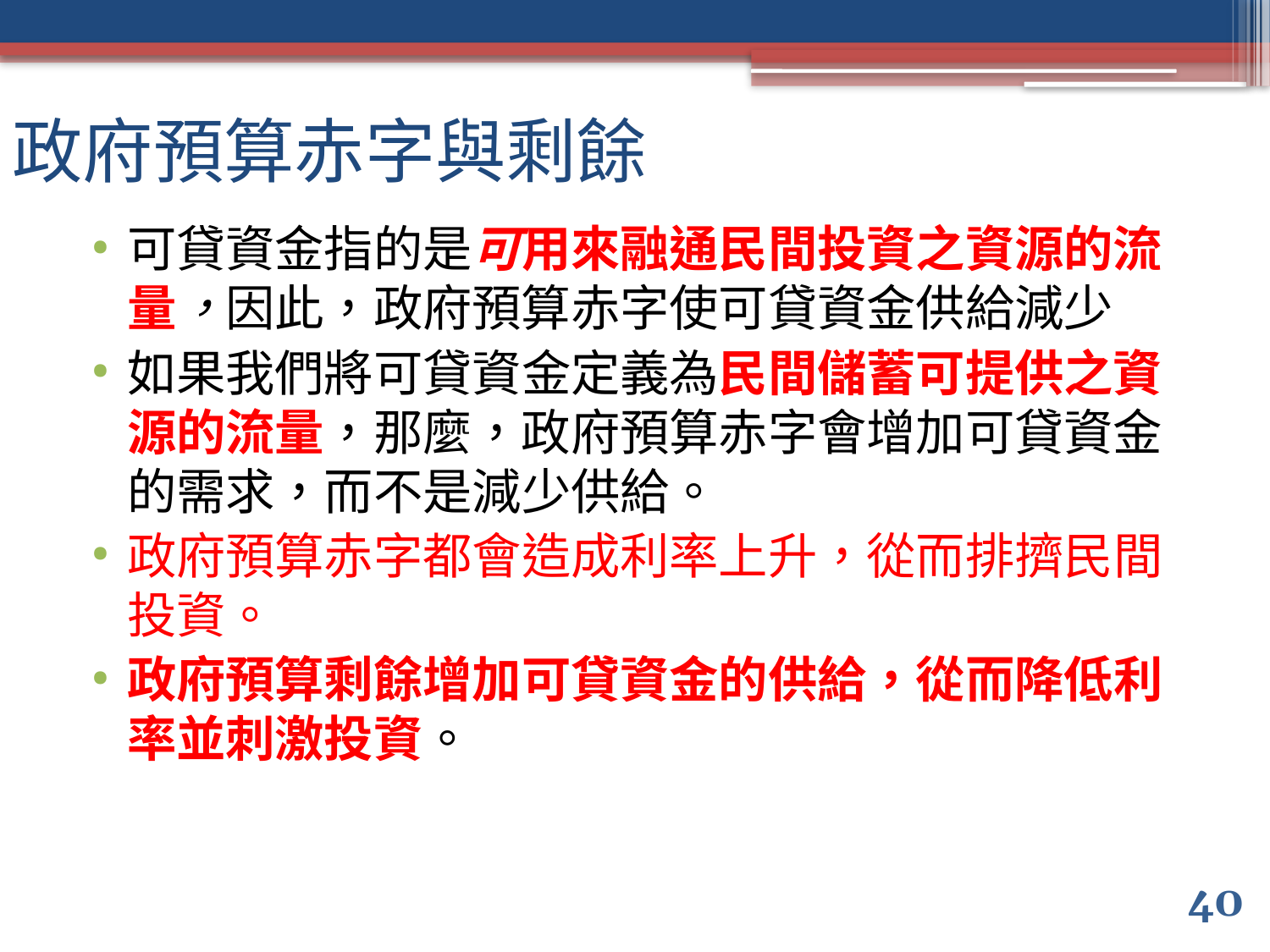

# 政府預算赤字與剩餘
可貸資金指的是可用來融通民間投資之資源的流量，因此，政府預算赤字使可貸資金供給減少
如果我們將可貸資金定義為民間儲蓄可提供之資源的流量，那麼，政府預算赤字會增加可貸資金的需求，而不是減少供給。
政府預算赤字都會造成利率上升，從而排擠民間投資。
政府預算剩餘增加可貸資金的供給，從而降低利率並刺激投資。
40